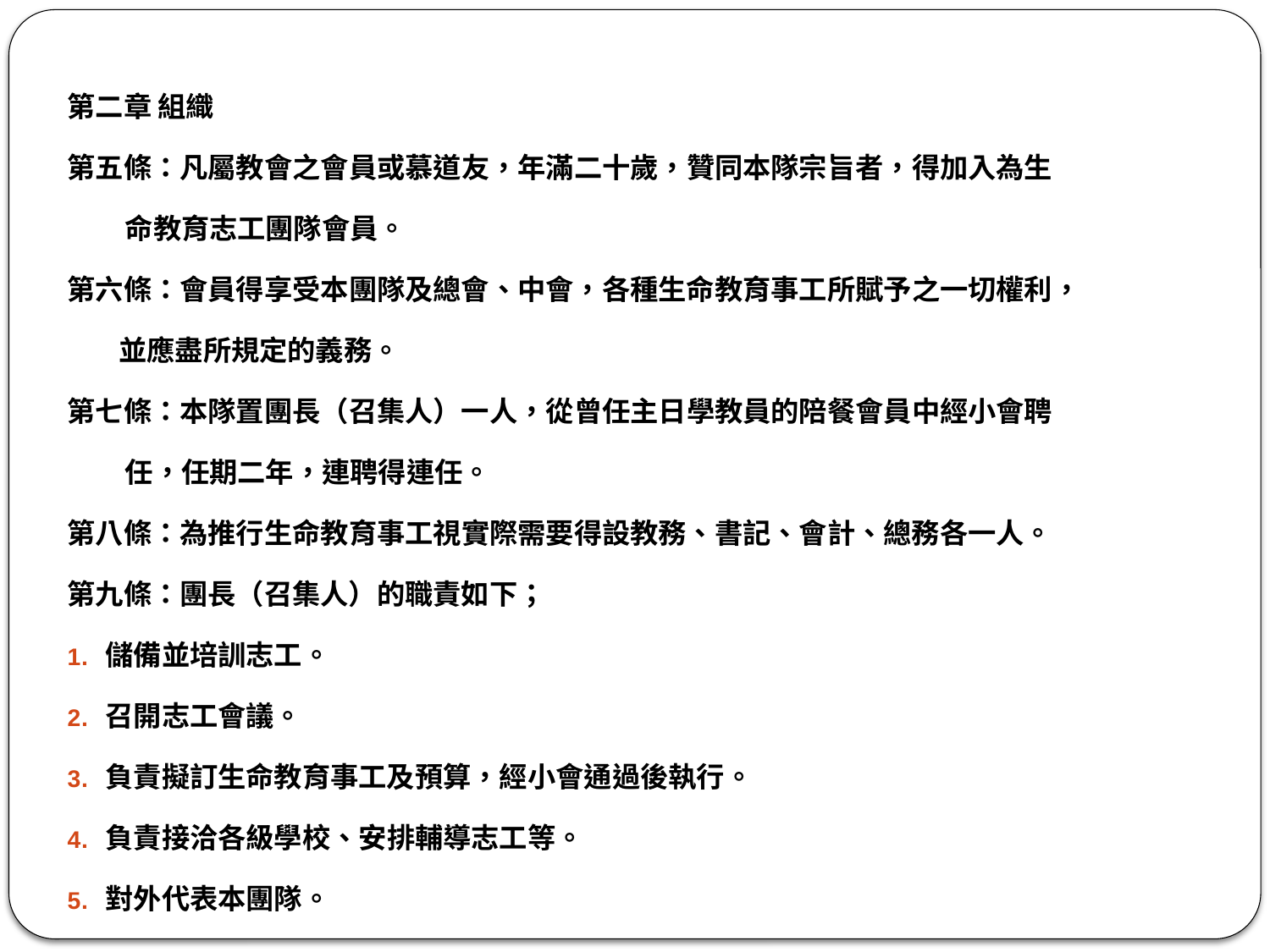

第二章 組織
第五條：凡屬教會之會員或慕道友，年滿二十歲，贊同本隊宗旨者，得加入為生
        命教育志工團隊會員。
第六條：會員得享受本團隊及總會、中會，各種生命教育事工所賦予之一切權利，
       並應盡所規定的義務。
第七條：本隊置團長（召集人）一人，從曾任主日學教員的陪餐會員中經小會聘
        任，任期二年，連聘得連任。
第八條：為推行生命教育事工視實際需要得設教務、書記、會計、總務各一人。
第九條：團長（召集人）的職責如下；
儲備並培訓志工。
召開志工會議。
負責擬訂生命教育事工及預算，經小會通過後執行。
負責接洽各級學校、安排輔導志工等。
對外代表本團隊。